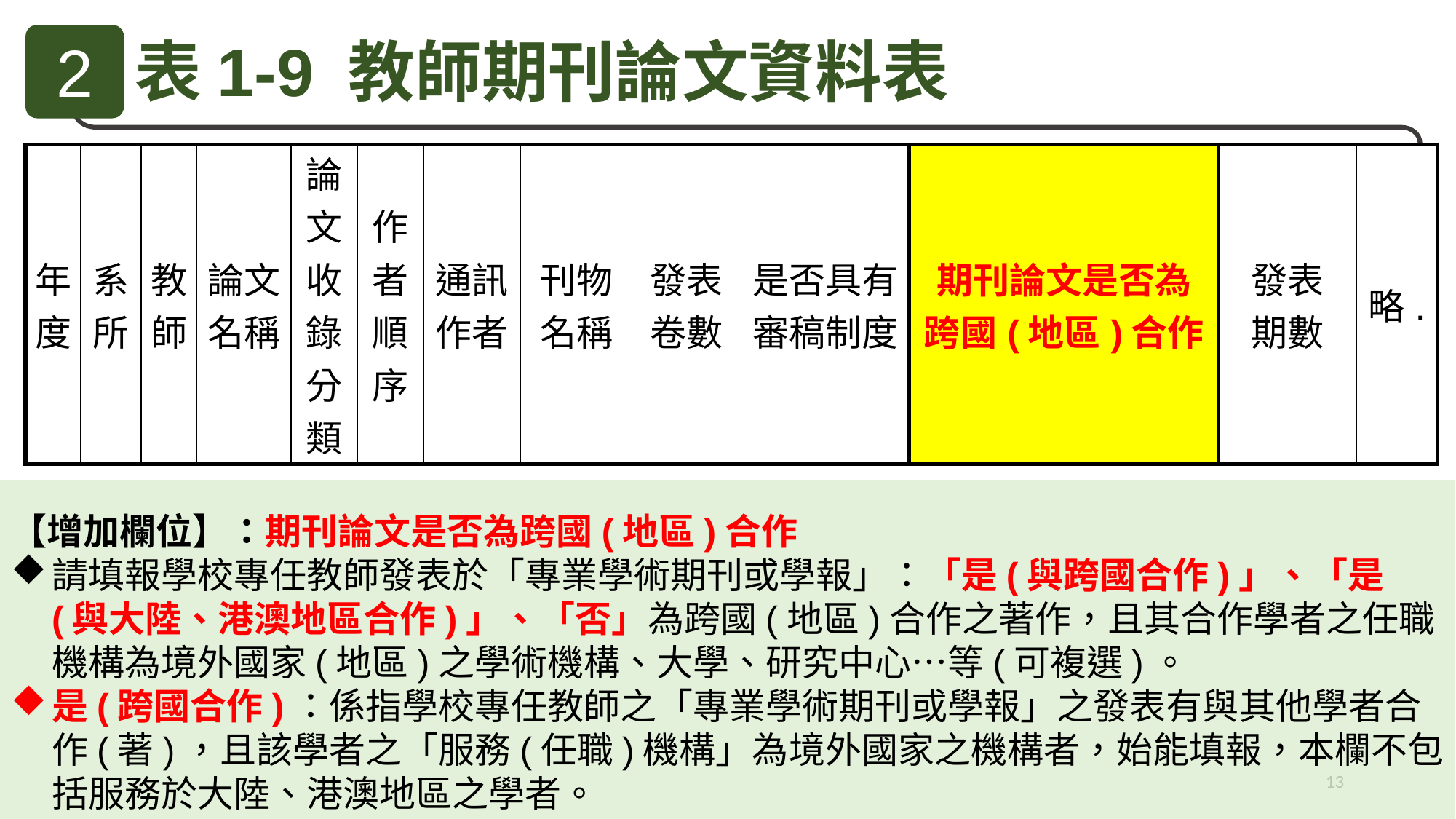

2

表1-9 教師期刊論文資料表

| 年度 | 系所 | 教師 | 論文 名稱 | 論文收錄分類 | 作者 順序 | 通訊 作者 | 刊物 名稱 | 發表 卷數 | 是否具有 審稿制度 | 期刊論文是否為 跨國(地區)合作 | 發表 期數 | 略. |
| --- | --- | --- | --- | --- | --- | --- | --- | --- | --- | --- | --- | --- |

【增加欄位】：期刊論文是否為跨國(地區)合作
請填報學校專任教師發表於「專業學術期刊或學報」：「是(與跨國合作)」、「是(與大陸、港澳地區合作)」、「否」為跨國(地區)合作之著作，且其合作學者之任職機構為境外國家(地區)之學術機構、大學、研究中心…等(可複選)。
是(跨國合作)：係指學校專任教師之「專業學術期刊或學報」之發表有與其他學者合作(著)，且該學者之「服務(任職)機構」為境外國家之機構者，始能填報，本欄不包括服務於大陸、港澳地區之學者。
13